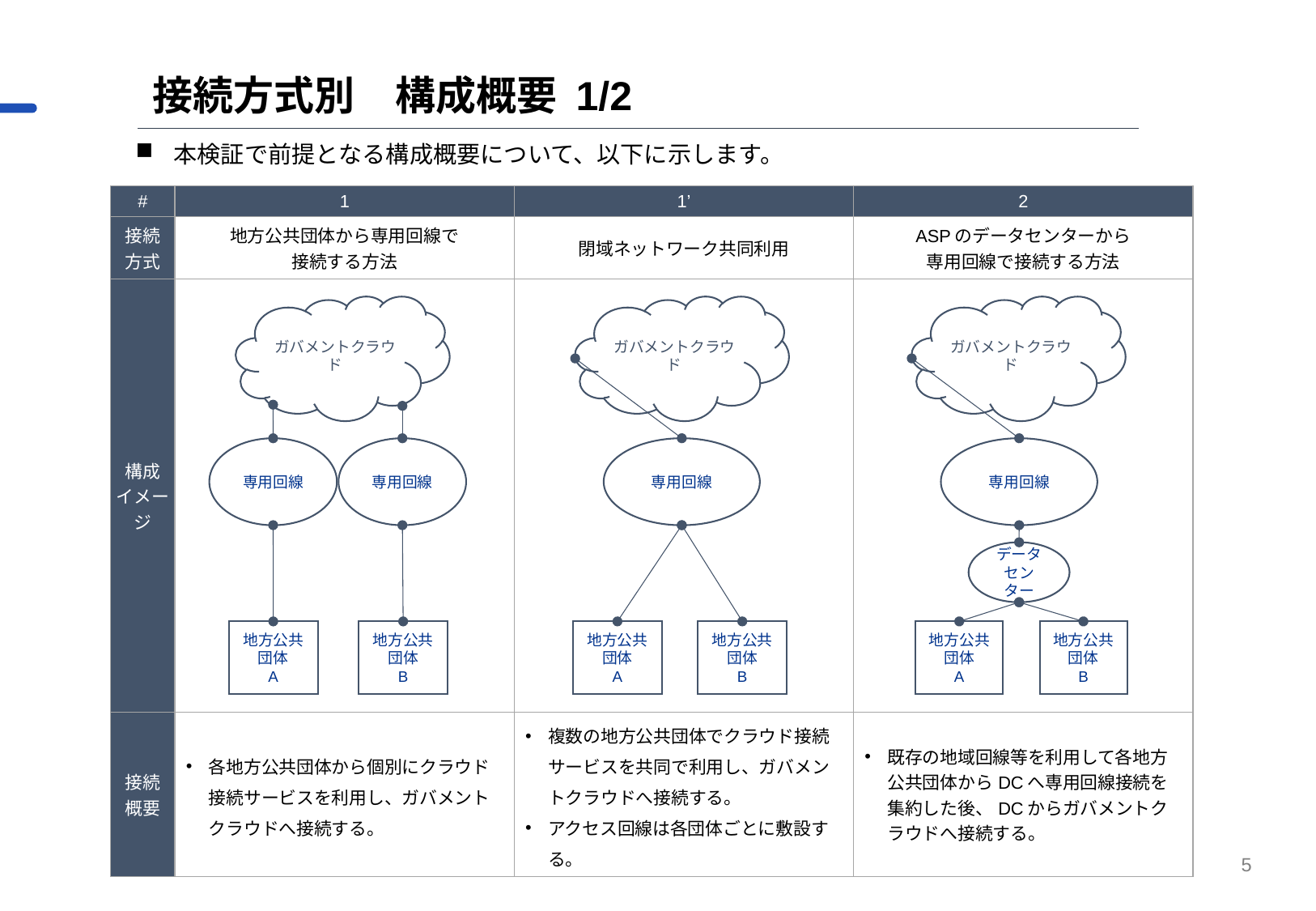

接続方式別　構成概要 1/2
本検証で前提となる構成概要について、以下に示します。
| # | 1 | 1’ | 2 |
| --- | --- | --- | --- |
| 接続 方式 | 地方公共団体から専用回線で 接続する方法 | 閉域ネットワーク共同利用 | ASPのデータセンターから 専用回線で接続する方法 |
| 構成 イメージ |  |  |  |
| 接続 概要 | 各地方公共団体から個別にクラウド接続サービスを利用し、ガバメントクラウドへ接続する。 | 複数の地方公共団体でクラウド接続サービスを共同で利用し、ガバメントクラウドへ接続する。 アクセス回線は各団体ごとに敷設する。 | 既存の地域回線等を利用して各地方公共団体からDCへ専用回線接続を集約した後、DCからガバメントクラウドへ接続する。 |
ガバメントクラウド
ガバメントクラウド
ガバメントクラウド
専用回線
専用回線
専用回線
専用回線
データセンター
地方公共団体
B
地方公共団体
A
地方公共団体
A
地方公共団体
B
地方公共団体
A
地方公共団体
B
5